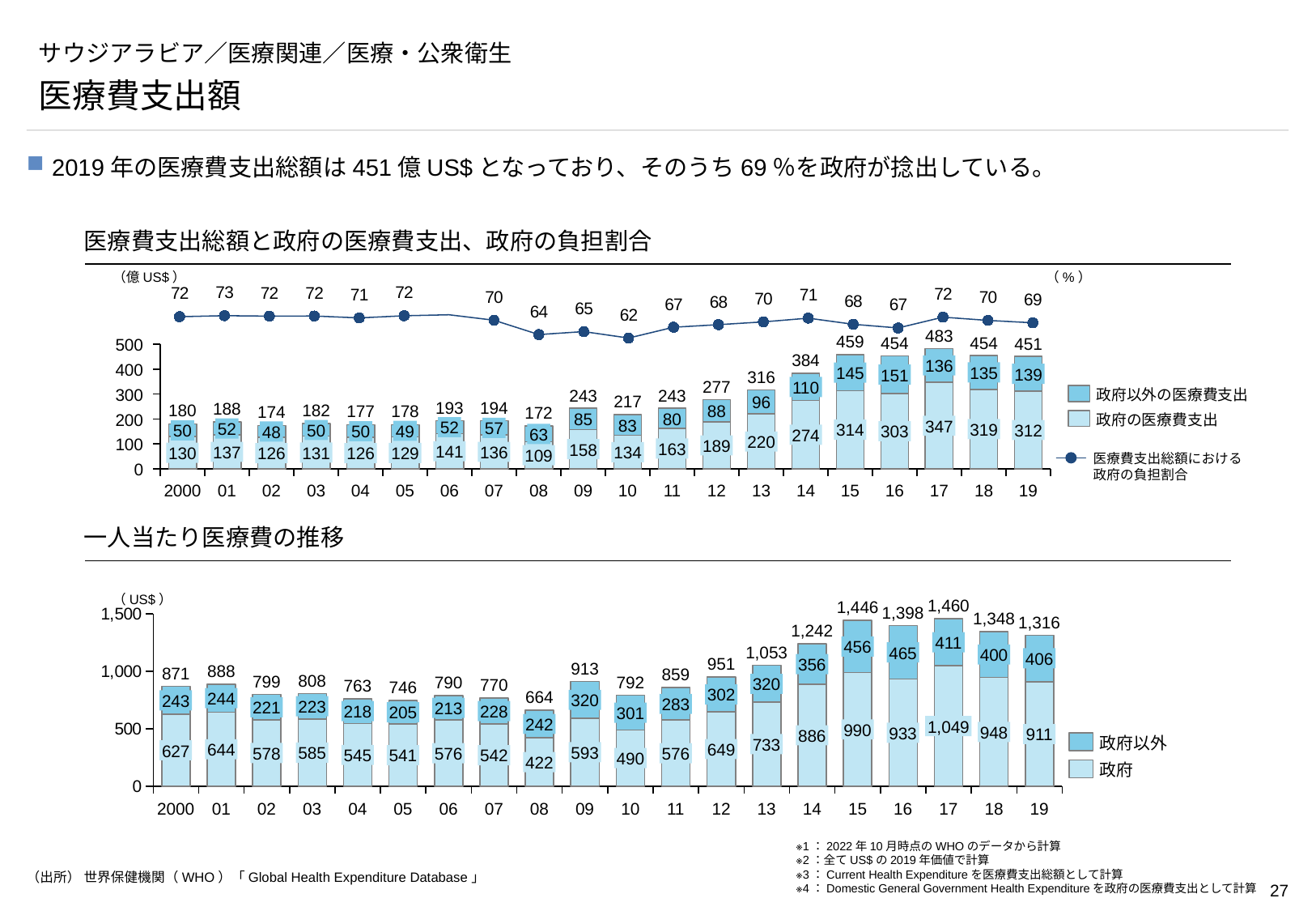

# サウジアラビア／医療関連／医療・公衆衛生
医療費支出額
2019年の医療費支出総額は451億US$となっており、そのうち69％を政府が捻出している。
医療費支出総額と政府の医療費支出、政府の負担割合
（億US$）
（%）

### Chart

| Category |  |
|---|---|
483
459
454
454
451

### Chart

| Category |  |  |
|---|---|---|
500
384
136
400
135
145
139
151
316
277
110
300
243
243
政府以外の医療費支出

217
96
193
194
188
182
180
178
88
177
174
172
80
85
200
政府の医療費支出

83
347
52
57
52
319
314
50
312
50
49
50
303
48
63
274
220
100
189
163
158
141
137
136
134
131
130
129
126
126
109
医療費支出総額における
政府の負担割合

0
2000
01
02
03
04
05
06
07
08
09
10
11
12
13
14
15
16
17
18
19
一人当たり医療費の推移
（US$）
1,460
1,446

### Chart

| Category |  |  |
|---|---|---|
1,398
1,348
1,316
1,242
411
456
1,053
465
400
406
951
356
913
888
871
859
808
799
792
790
320
770
763
746
302
664
244
320
243
283
223
221
213
218
228
205
301
242
1,049
990
948
933
911
886
政府以外

733
649
644
627
593
585
578
576
576
545
541
542
490
422
政府

2000
01
02
03
04
05
06
07
08
09
10
11
12
13
14
15
16
17
18
19
※1：2022年10月時点のWHOのデータから計算
※2：全てUS$の2019年価値で計算
※3：Current Health Expenditureを医療費支出総額として計算
※4：Domestic General Government Health Expenditureを政府の医療費支出として計算
（出所） 世界保健機関（WHO）「Global Health Expenditure Database」